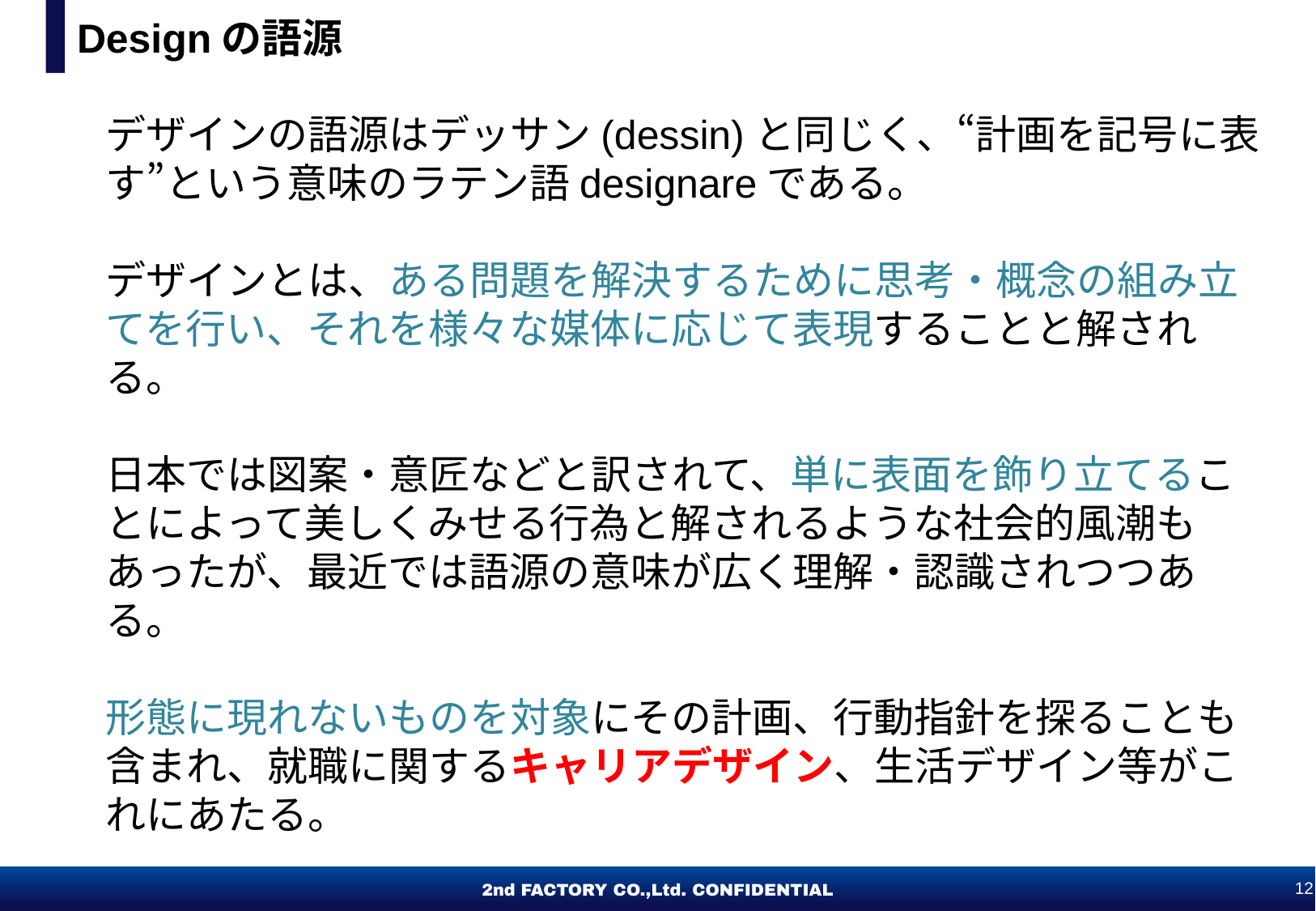

# Designの語源
デザインの語源はデッサン(dessin)と同じく、“計画を記号に表す”という意味のラテン語designareである。

デザインとは、ある問題を解決するために思考・概念の組み立てを行い、それを様々な媒体に応じて表現することと解される。

日本では図案・意匠などと訳されて、単に表面を飾り立てることによって美しくみせる行為と解されるような社会的風潮もあったが、最近では語源の意味が広く理解・認識されつつある。

形態に現れないものを対象にその計画、行動指針を探ることも含まれ、就職に関するキャリアデザイン、生活デザイン等がこれにあたる。